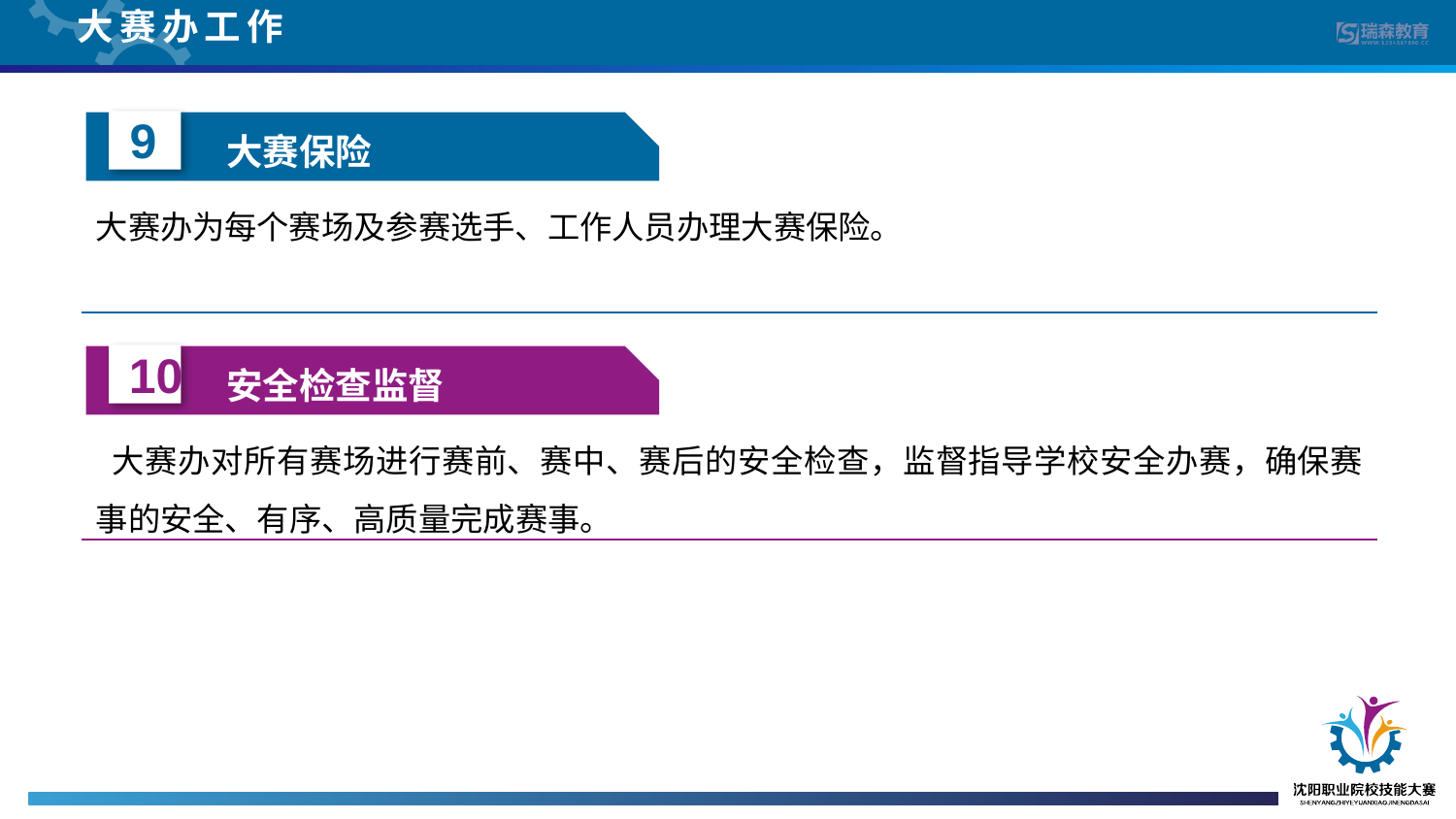

大赛办工作
9
大赛保险

大赛办为每个赛场及参赛选手、工作人员办理大赛保险。
10
安全检查监督

 大赛办对所有赛场进行赛前、赛中、赛后的安全检查，监督指导学校安全办赛，确保赛事的安全、有序、高质量完成赛事。
赛后数据分析资源转化